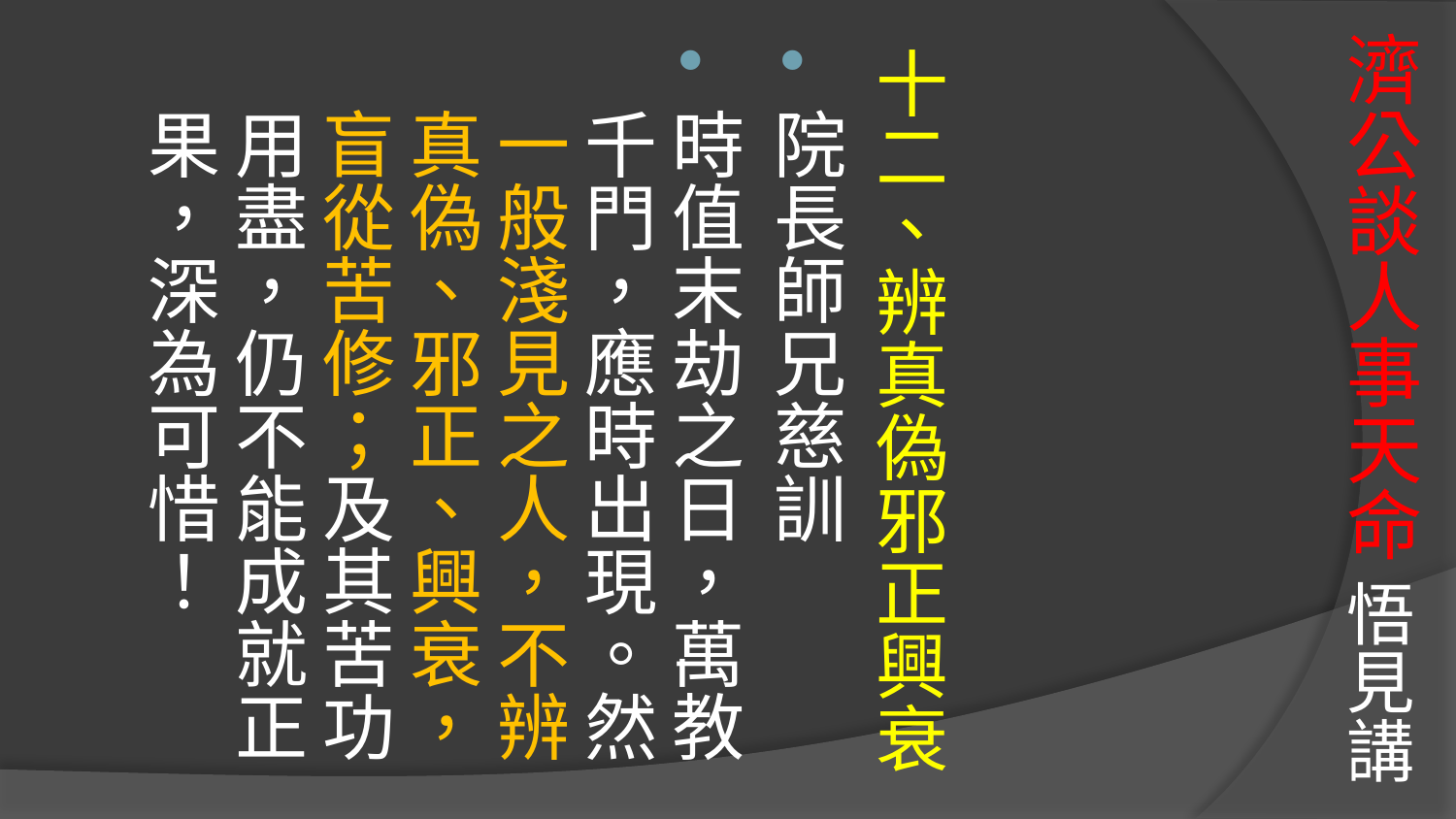

# 濟公談人事天命 悟見講
十二、辨真偽邪正興衰
院長師兄慈訓
時值末劫之日，萬教千門，應時出現。然一般淺見之人，不辨真偽、邪正、興衰，盲從苦修；及其苦功用盡，仍不能成就正果，深為可惜！